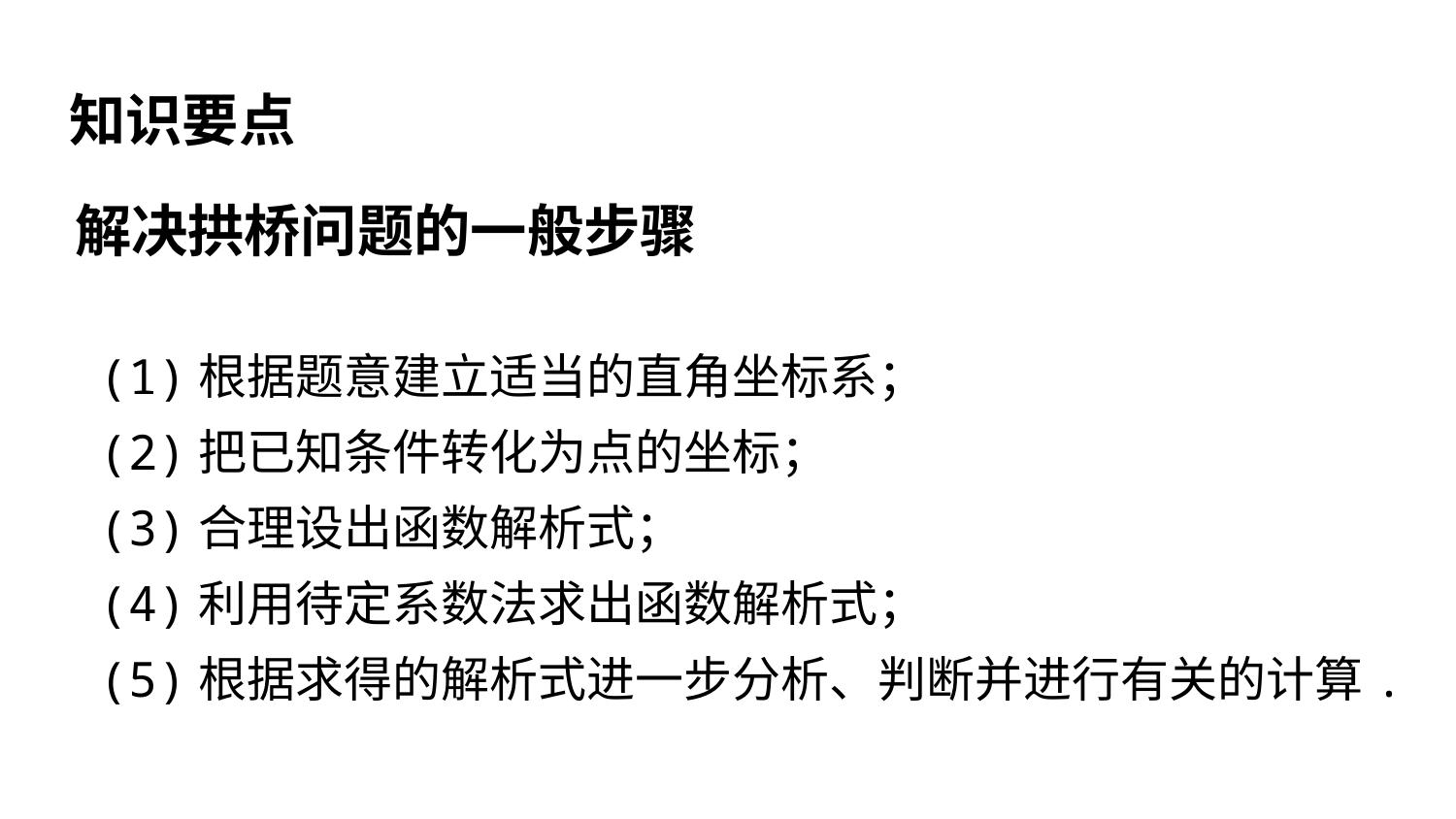

知识要点
解决拱桥问题的一般步骤
(1)根据题意建立适当的直角坐标系；
(2)把已知条件转化为点的坐标；
(3)合理设出函数解析式；
(4)利用待定系数法求出函数解析式；
(5)根据求得的解析式进一步分析、判断并进行有关的计算.